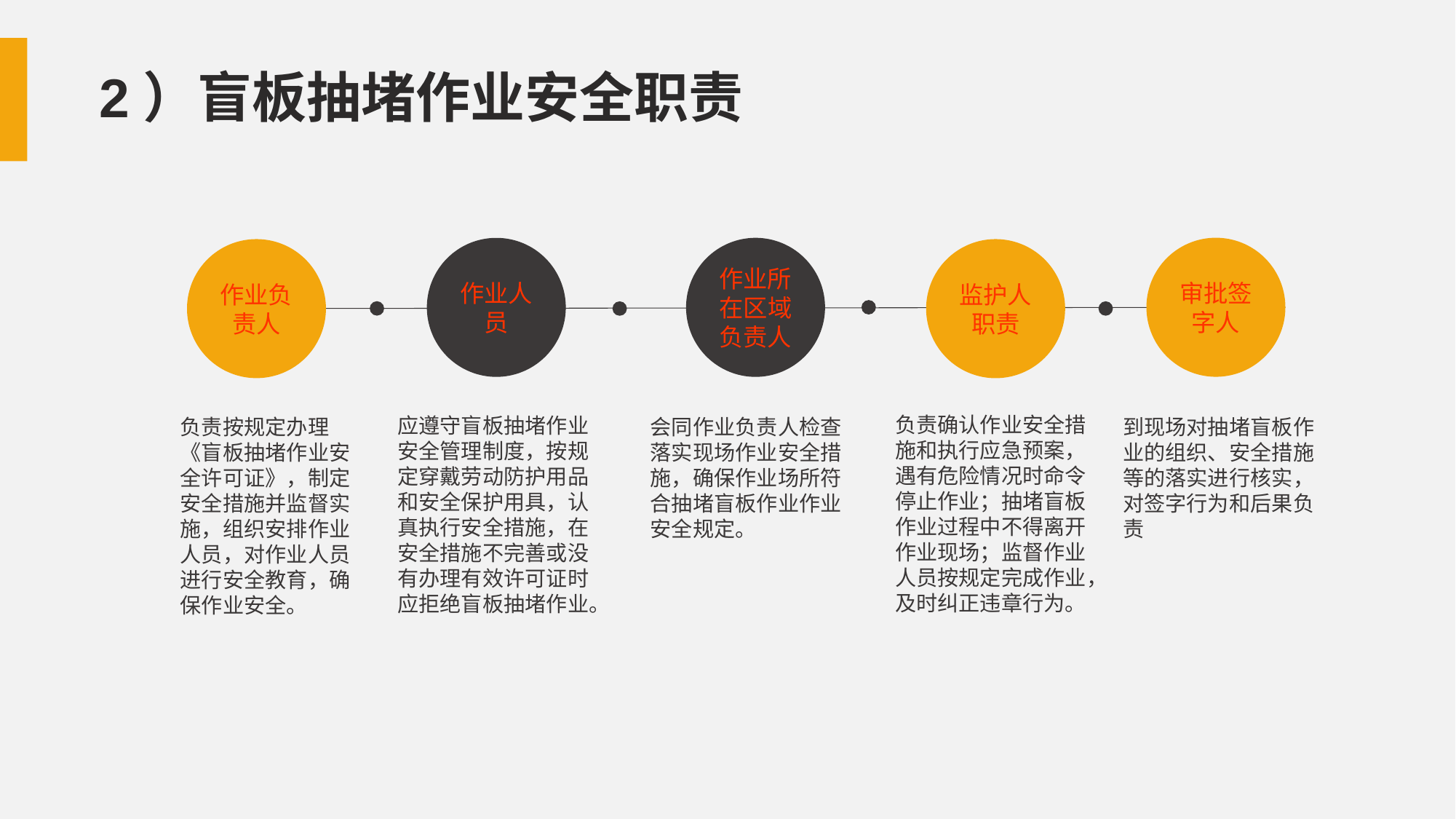

2）盲板抽堵作业安全职责
审批签字人
作业所在区域负责人
作业人员
作业负责人
监护人职责

负责确认作业安全措施和执行应急预案，遇有危险情况时命令停止作业；抽堵盲板作业过程中不得离开作业现场；监督作业人员按规定完成作业，及时纠正违章行为。
应遵守盲板抽堵作业安全管理制度，按规定穿戴劳动防护用品和安全保护用具，认真执行安全措施，在安全措施不完善或没有办理有效许可证时应拒绝盲板抽堵作业。
负责按规定办理《盲板抽堵作业安全许可证》，制定安全措施并监督实施，组织安排作业人员，对作业人员进行安全教育，确保作业安全。
会同作业负责人检查落实现场作业安全措施，确保作业场所符合抽堵盲板作业作业安全规定。
到现场对抽堵盲板作业的组织、安全措施等的落实进行核实，对签字行为和后果负责